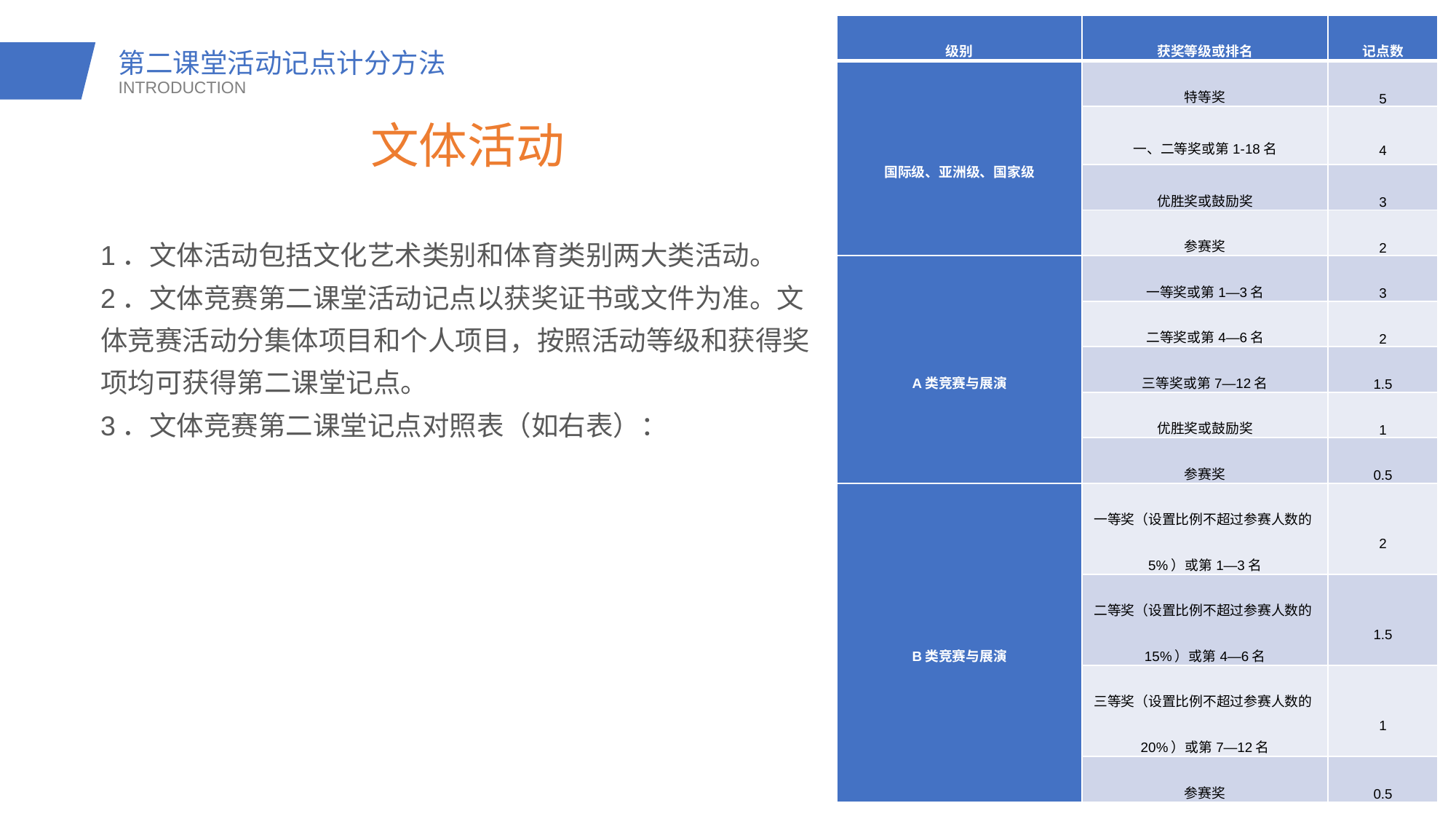

| 级别 | 获奖等级或排名 | 记点数 |
| --- | --- | --- |
| 国际级、亚洲级、国家级 | 特等奖 | 5 |
|  | 一、二等奖或第1-18名 | 4 |
|  | 优胜奖或鼓励奖 | 3 |
|  | 参赛奖 | 2 |
| A类竞赛与展演 | 一等奖或第1—3名 | 3 |
|  | 二等奖或第4—6名 | 2 |
|  | 三等奖或第7—12名 | 1.5 |
|  | 优胜奖或鼓励奖 | 1 |
|  | 参赛奖 | 0.5 |
| B类竞赛与展演 | 一等奖（设置比例不超过参赛人数的5%）或第1—3名 | 2 |
|  | 二等奖（设置比例不超过参赛人数的15%）或第4—6名 | 1.5 |
|  | 三等奖（设置比例不超过参赛人数的20%）或第7—12名 | 1 |
|  | 参赛奖 | 0.5 |
第二课堂活动记点计分方法
INTRODUCTION
文体活动
1．文体活动包括文化艺术类别和体育类别两大类活动。
2．文体竞赛第二课堂活动记点以获奖证书或文件为准。文体竞赛活动分集体项目和个人项目，按照活动等级和获得奖项均可获得第二课堂记点。
3．文体竞赛第二课堂记点对照表（如右表）：